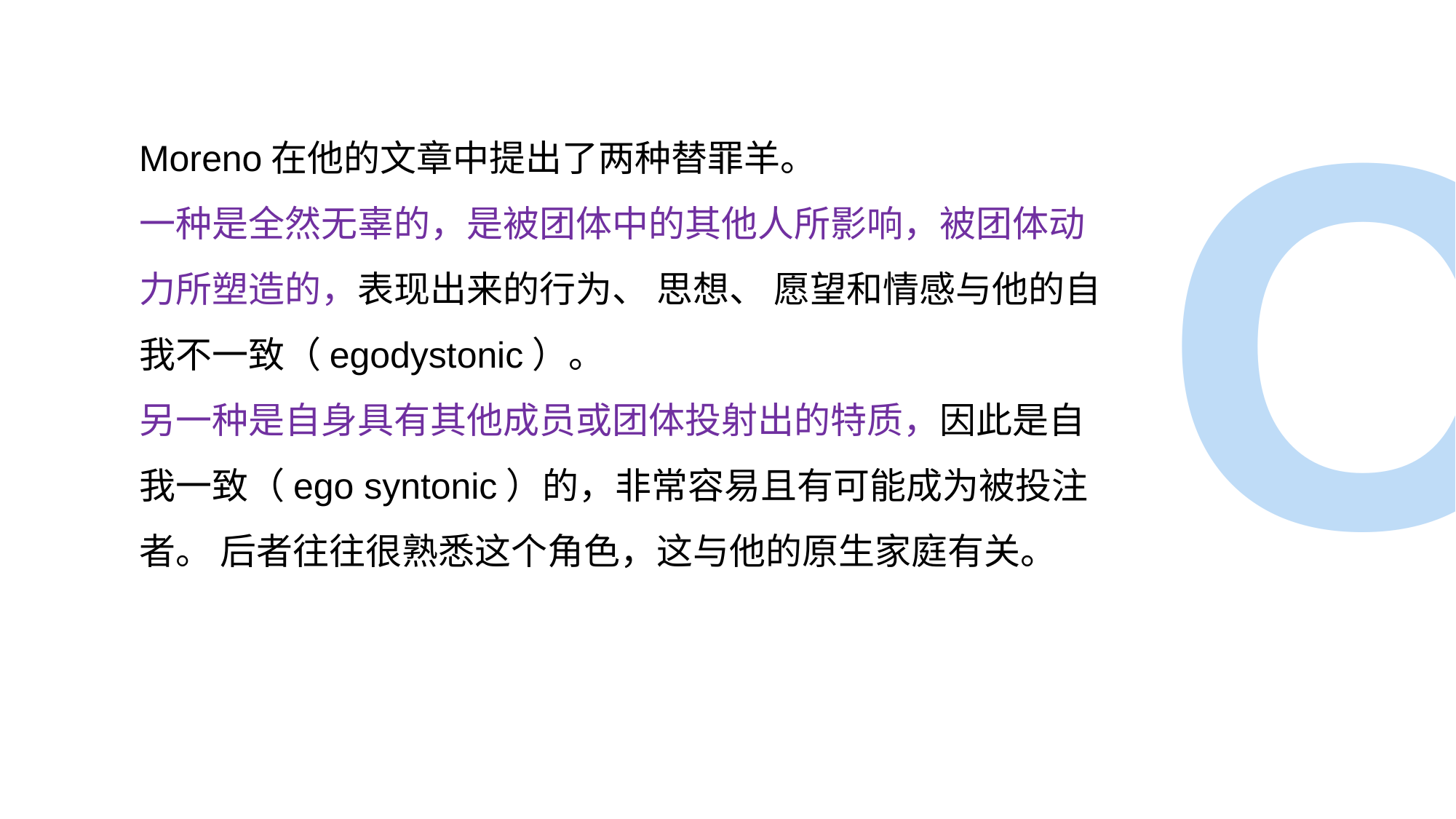

O
Moreno在他的文章中提出了两种替罪羊。
一种是全然无辜的，是被团体中的其他人所影响，被团体动力所塑造的，表现出来的行为、 思想、 愿望和情感与他的自我不一致（egodystonic）。
另一种是自身具有其他成员或团体投射出的特质，因此是自我一致（ego syntonic）的，非常容易且有可能成为被投注者。 后者往往很熟悉这个角色，这与他的原生家庭有关。